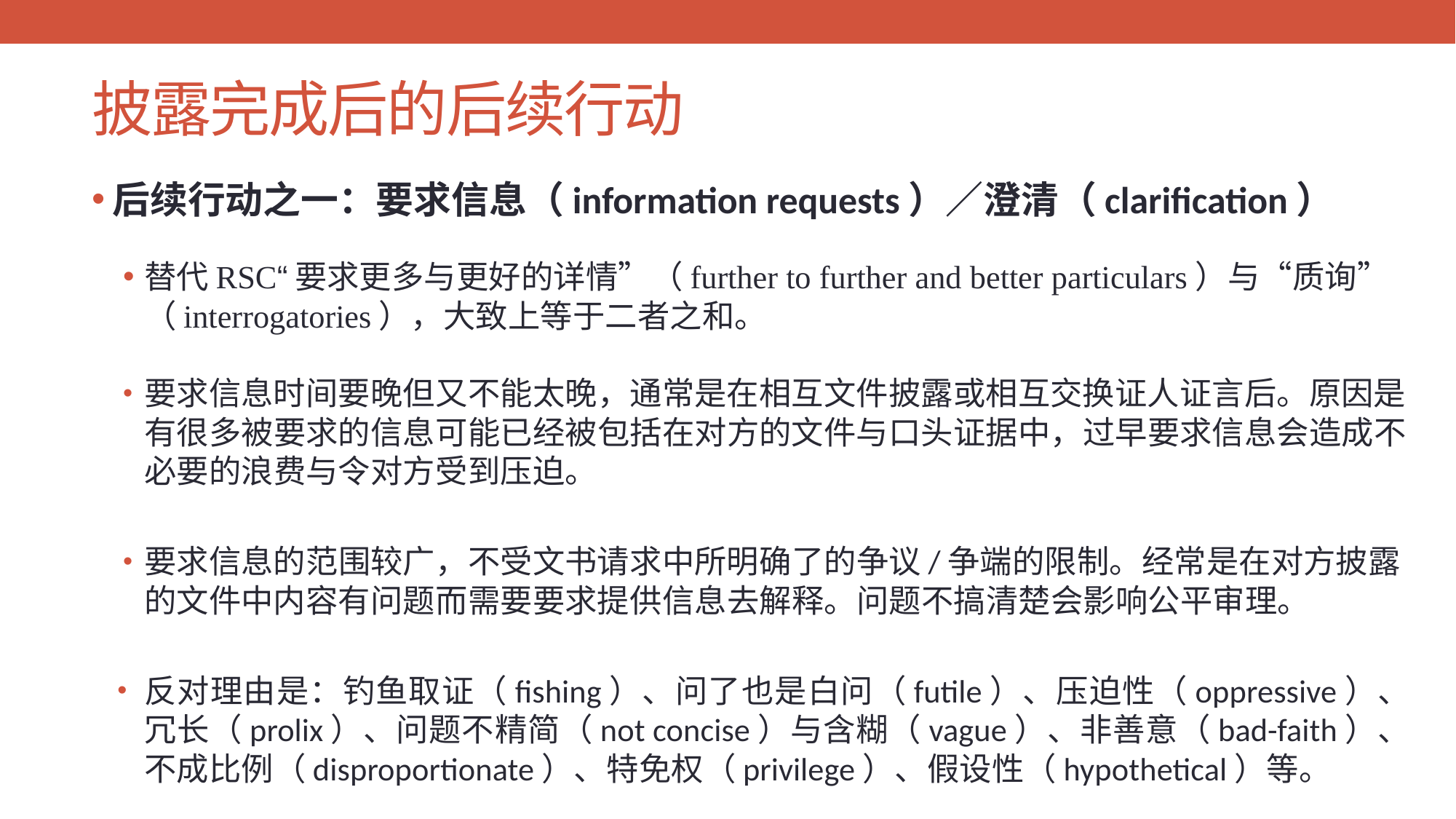

# 披露完成后的后续行动
后续行动之一：要求信息（information requests）／澄清（clarification）

替代RSC“要求更多与更好的详情”（further to further and better particulars）与“质询”（interrogatories），大致上等于二者之和。

要求信息时间要晚但又不能太晚，通常是在相互文件披露或相互交换证人证言后。原因是有很多被要求的信息可能已经被包括在对方的文件与口头证据中，过早要求信息会造成不必要的浪费与令对方受到压迫。

要求信息的范围较广，不受文书请求中所明确了的争议/争端的限制。经常是在对方披露的文件中内容有问题而需要要求提供信息去解释。问题不搞清楚会影响公平审理。

反对理由是：钓鱼取证（fishing）、问了也是白问（futile）、压迫性（oppressive）、冗长（prolix）、问题不精简（not concise）与含糊（vague）、非善意（bad-faith）、不成比例（disproportionate）、特免权（privilege）、假设性（hypothetical）等。